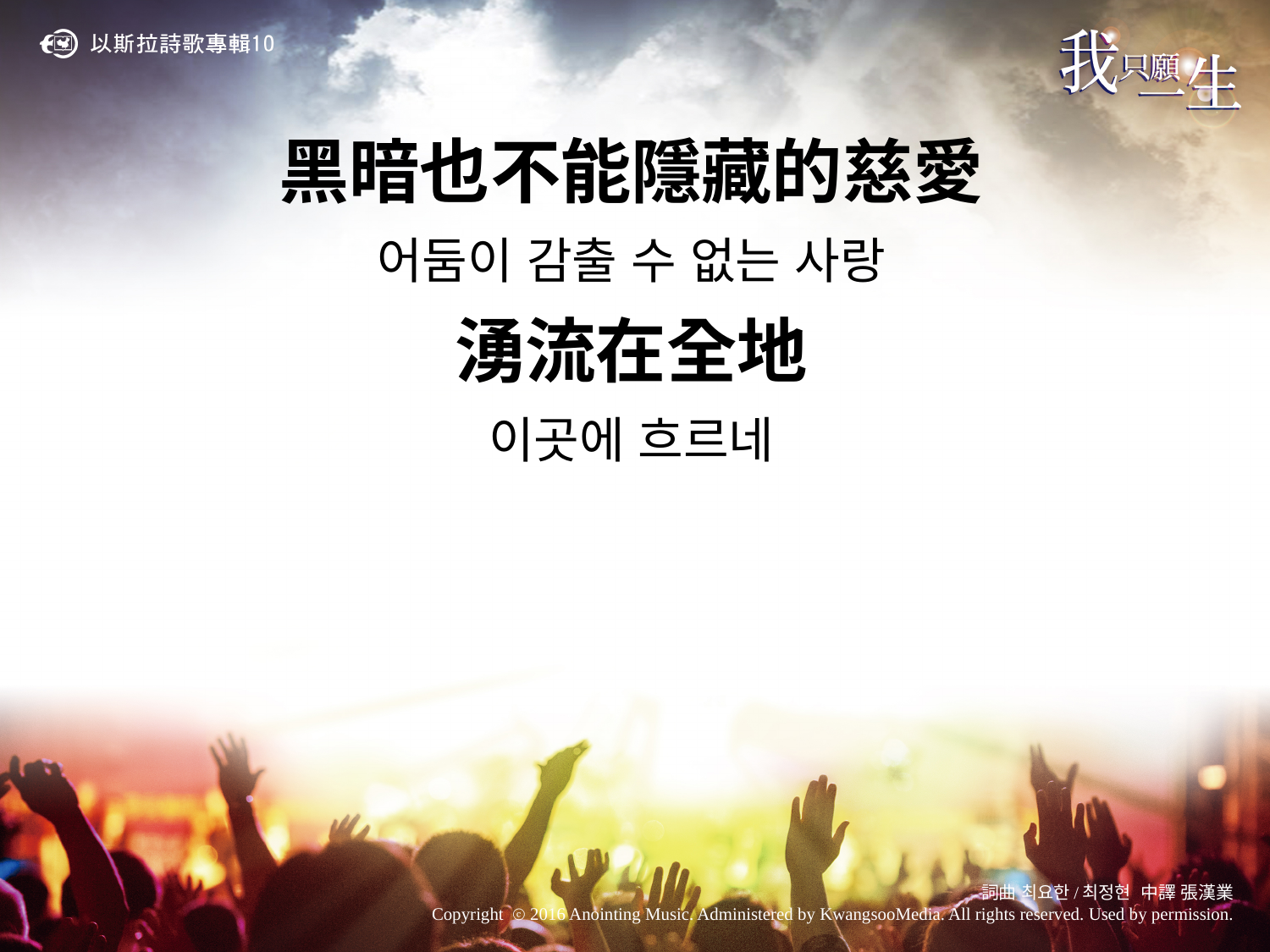

黑暗也不能隱藏的慈愛
어둠이 감출 수 없는 사랑
湧流在全地
이곳에 흐르네
詞曲 최요한/최정현  中譯 張漢業
Copyright  ⓒ 2016 Anointing Music. Administered by KwangsooMedia. All rights reserved. Used by permission.